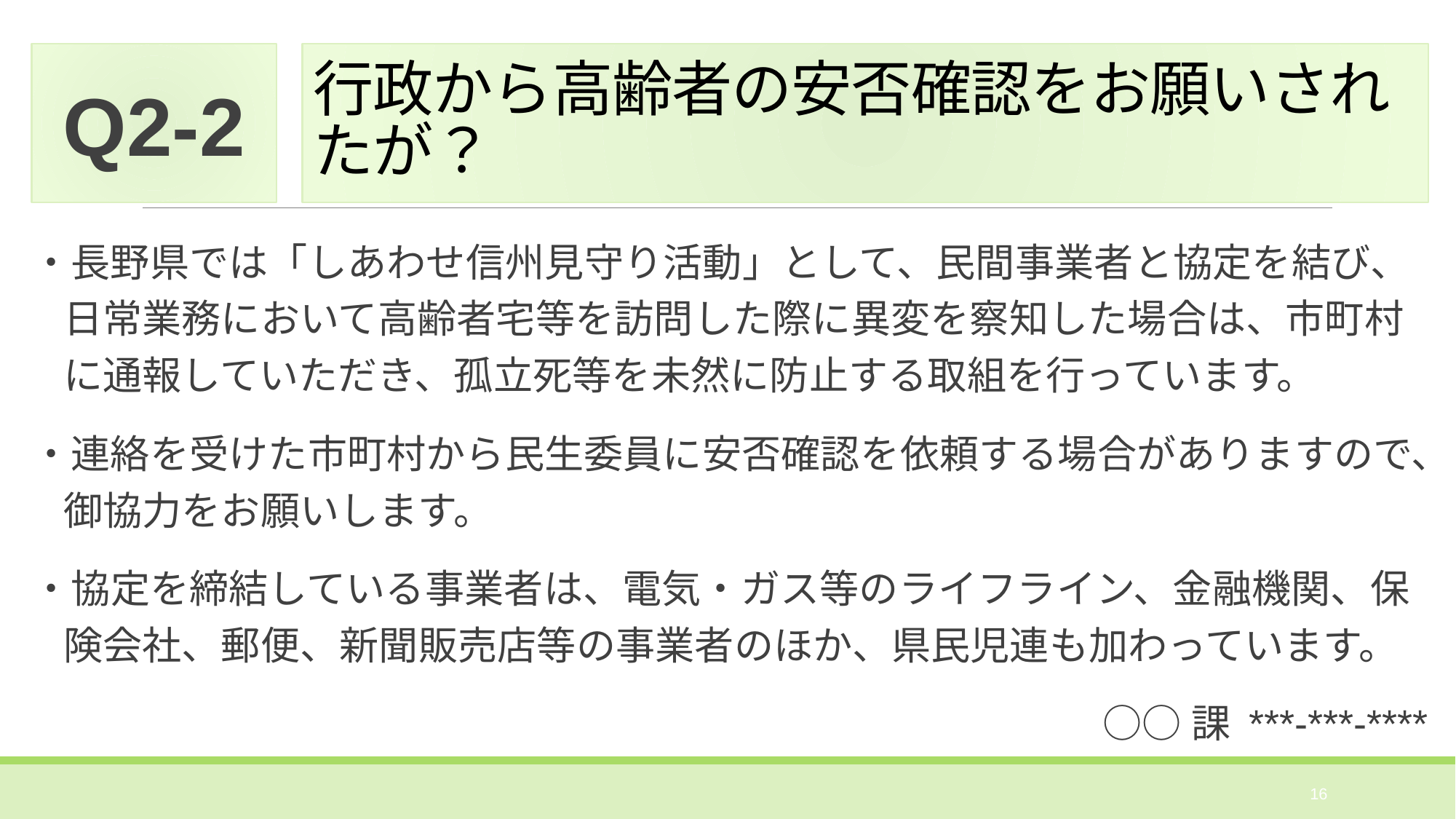

Q2-2
# 行政から高齢者の安否確認をお願いされたが？
・長野県では「しあわせ信州見守り活動」として、民間事業者と協定を結び、日常業務において高齢者宅等を訪問した際に異変を察知した場合は、市町村に通報していただき、孤立死等を未然に防止する取組を行っています。
・連絡を受けた市町村から民生委員に安否確認を依頼する場合がありますので、御協力をお願いします。
・協定を締結している事業者は、電気・ガス等のライフライン、金融機関、保険会社、郵便、新聞販売店等の事業者のほか、県民児連も加わっています。
○○課 ***-***-****
16